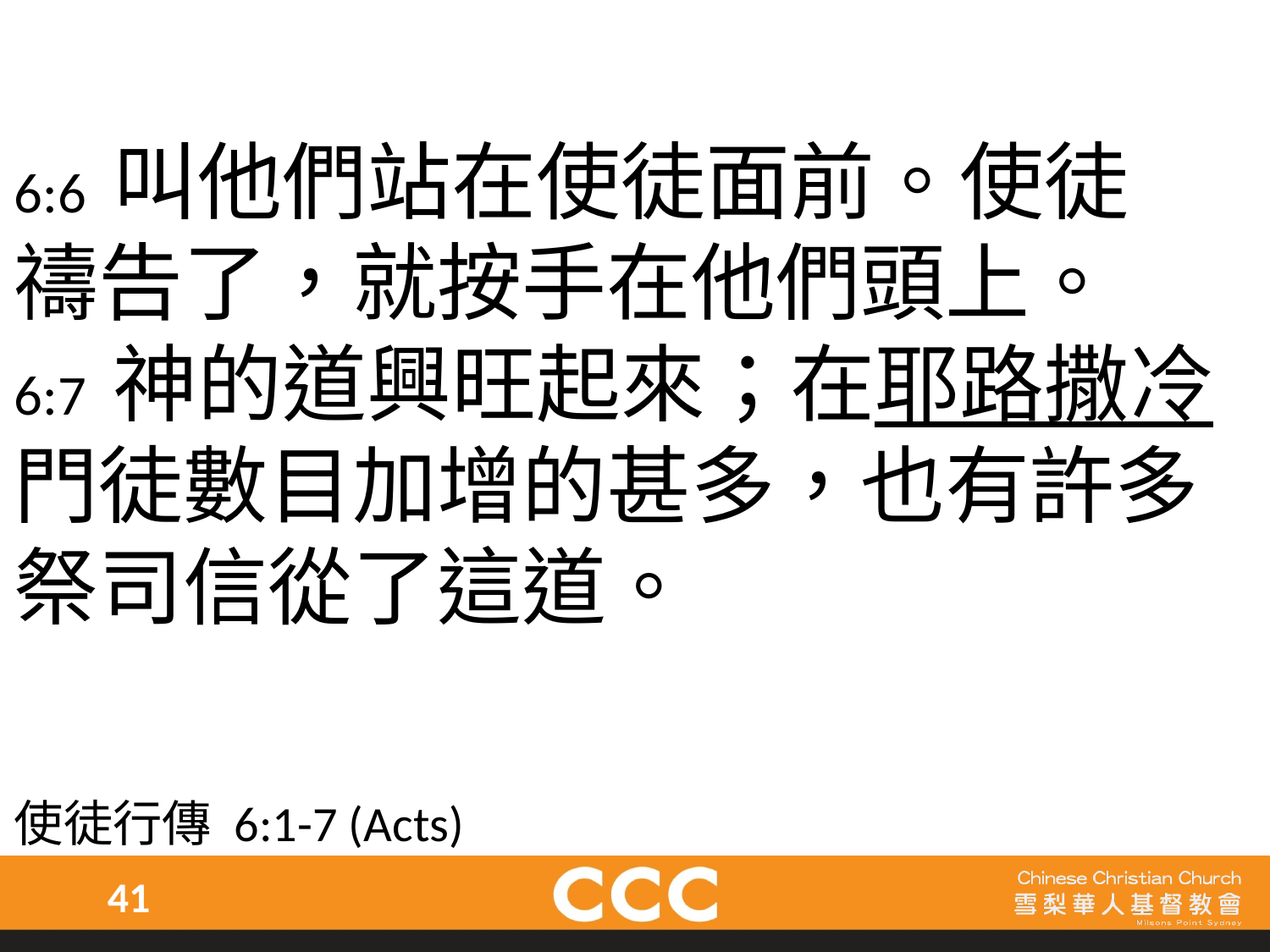

6:6 叫他們站在使徒面前。使徒
禱告了，就按手在他們頭上。
6:7 神的道興旺起來；在耶路撒冷
門徒數目加增的甚多，也有許多祭司信從了這道。
使徒行傳 6:1-7 (Acts)
41